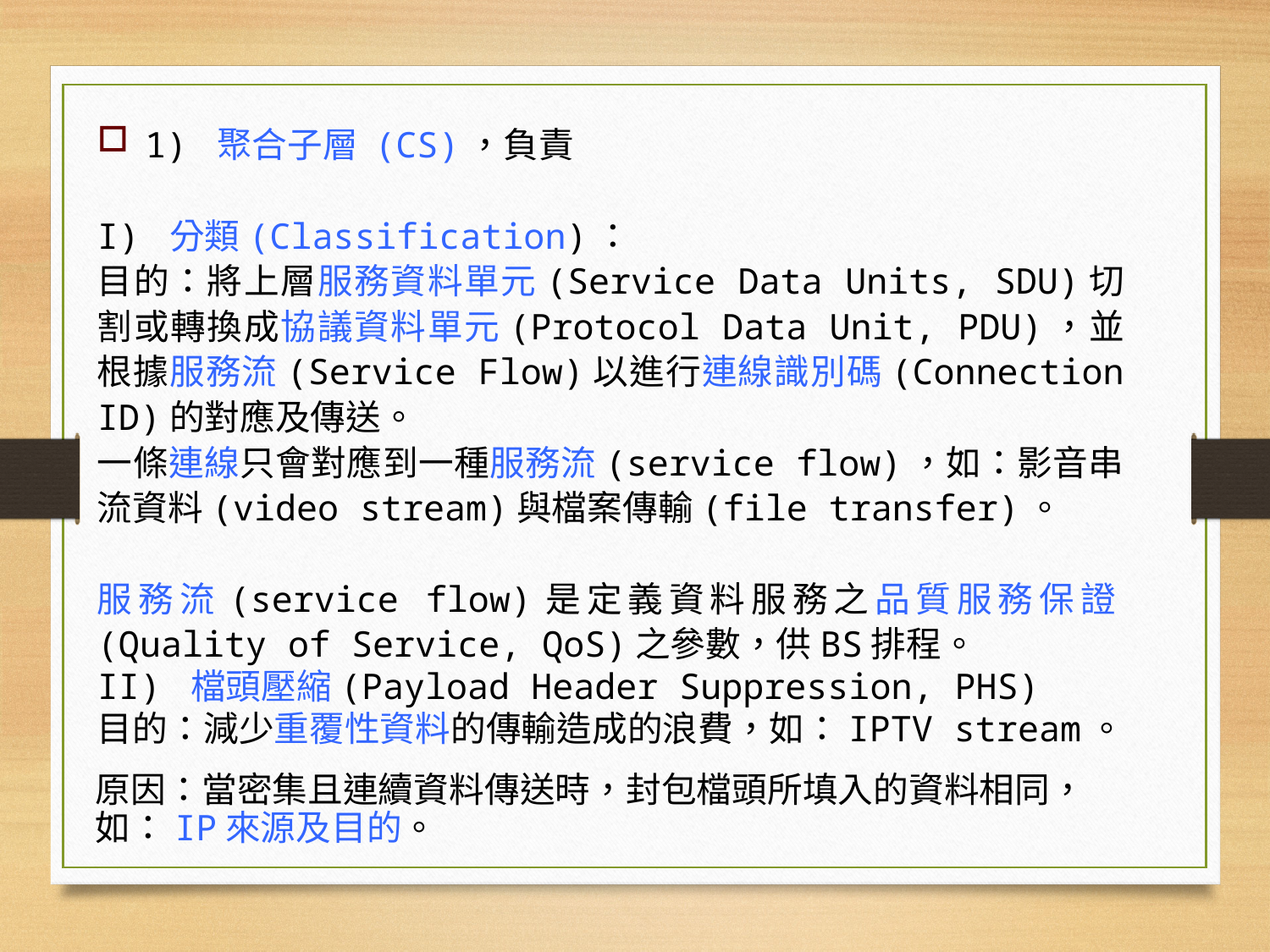

1) 聚合子層 (CS)，負責

I) 分類(Classification)：
目的：將上層服務資料單元(Service Data Units, SDU)切割或轉換成協議資料單元(Protocol Data Unit, PDU)，並根據服務流(Service Flow)以進行連線識別碼(Connection ID)的對應及傳送。
一條連線只會對應到一種服務流(service flow)，如：影音串流資料(video stream)與檔案傳輸(file transfer)。

服務流(service flow)是定義資料服務之品質服務保證(Quality of Service, QoS)之參數，供BS排程。
II) 檔頭壓縮(Payload Header Suppression, PHS)
目的：減少重覆性資料的傳輸造成的浪費，如：IPTV stream。
原因：當密集且連續資料傳送時，封包檔頭所填入的資料相同，如：IP來源及目的。